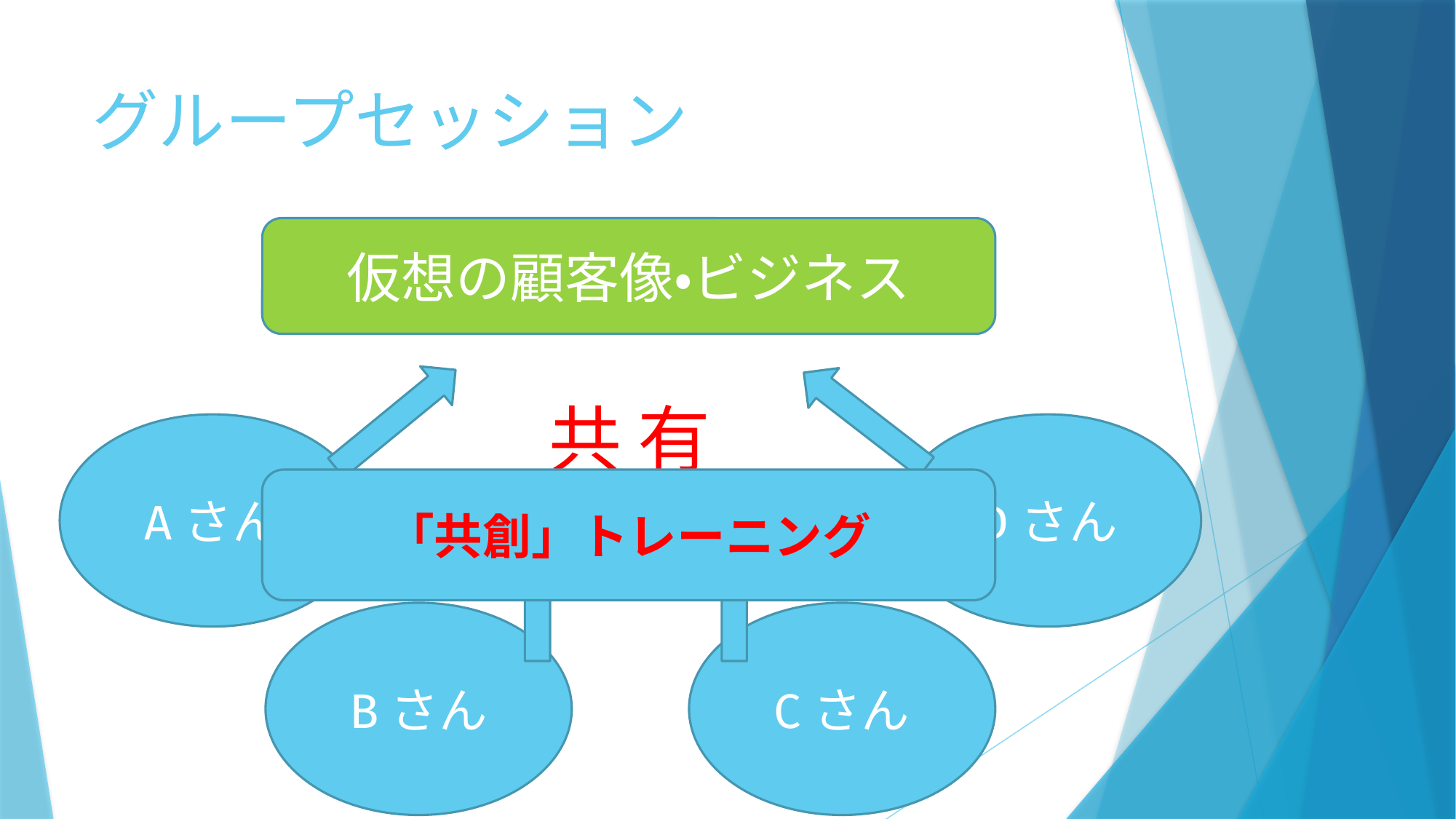

# グループセッション
仮想の顧客像・ビジネス
共 有

Aさん
Dさん
「共創」トレーニング

Bさん
Cさん